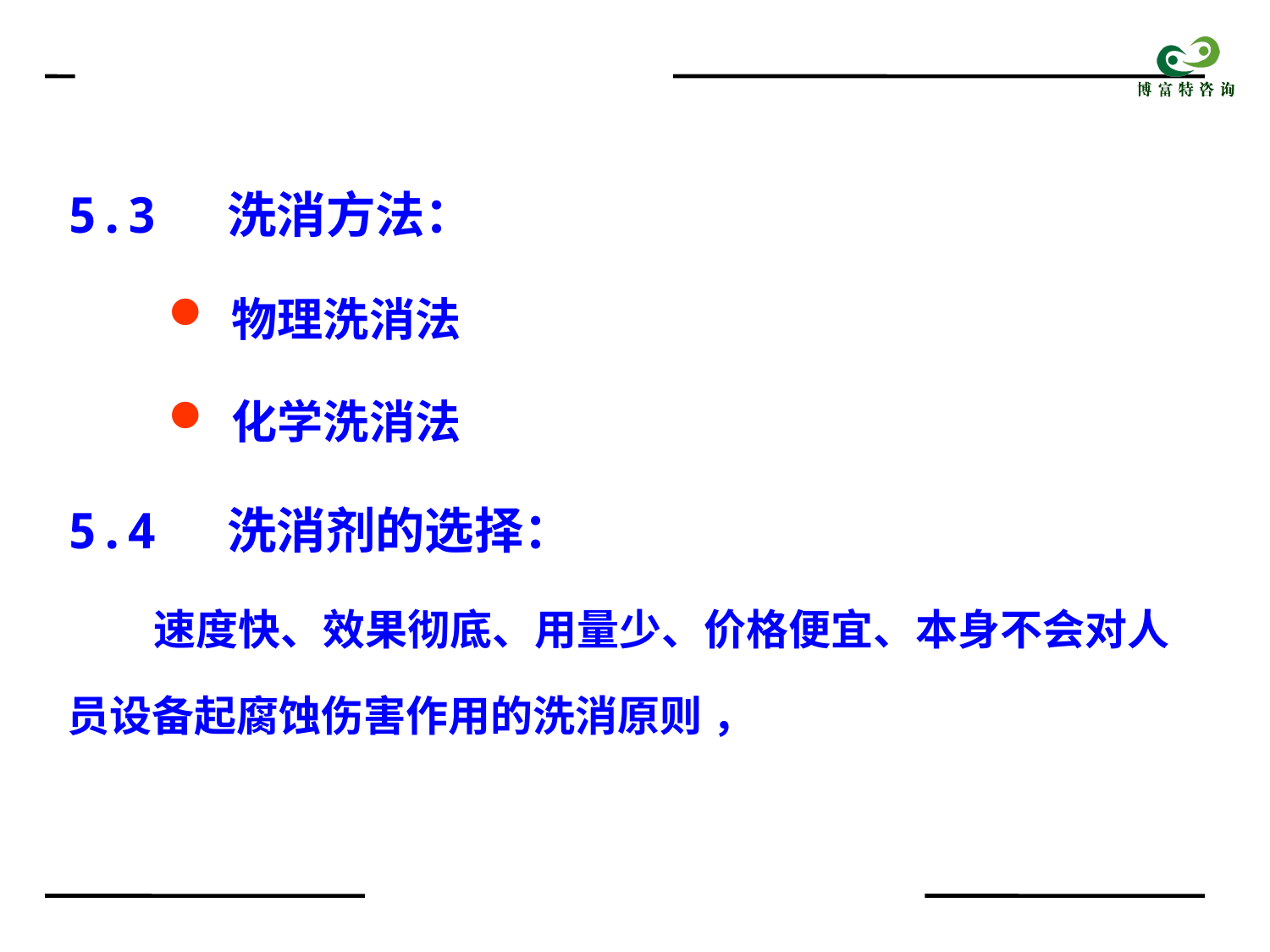

5.3  洗消方法：
物理洗消法
化学洗消法
5.4  洗消剂的选择：
        速度快、效果彻底、用量少、价格便宜、本身不会对人员设备起腐蚀伤害作用的洗消原则 ，